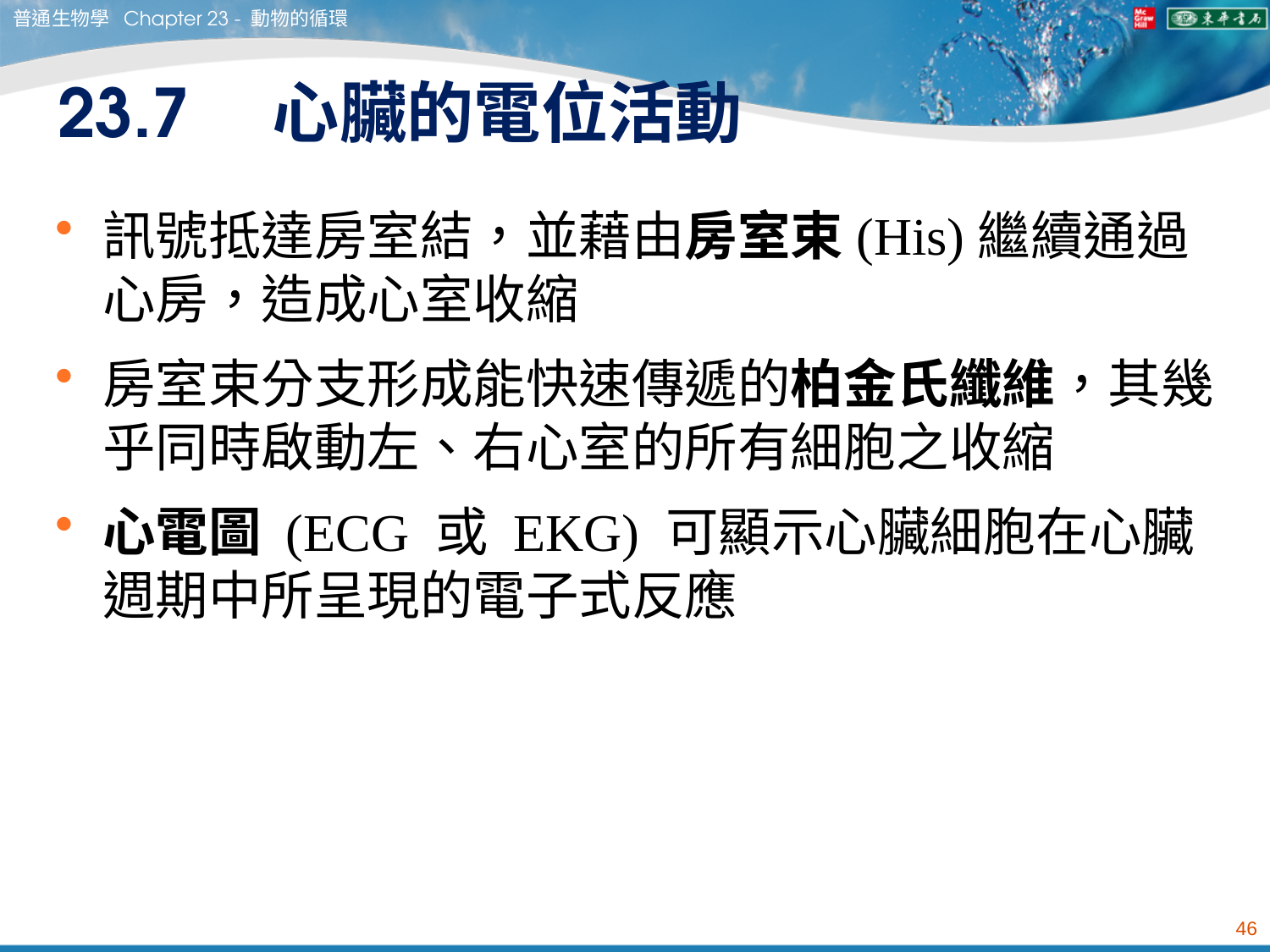

普通生物學  Chapter 23 - 動物的循環
# 23.7　心臟的電位活動
訊號抵達房室結，並藉由房室束(His)繼續通過心房，造成心室收縮
房室束分支形成能快速傳遞的柏金氏纖維，其幾乎同時啟動左、右心室的所有細胞之收縮
心電圖 (ECG 或 EKG) 可顯示心臟細胞在心臟週期中所呈現的電子式反應
46